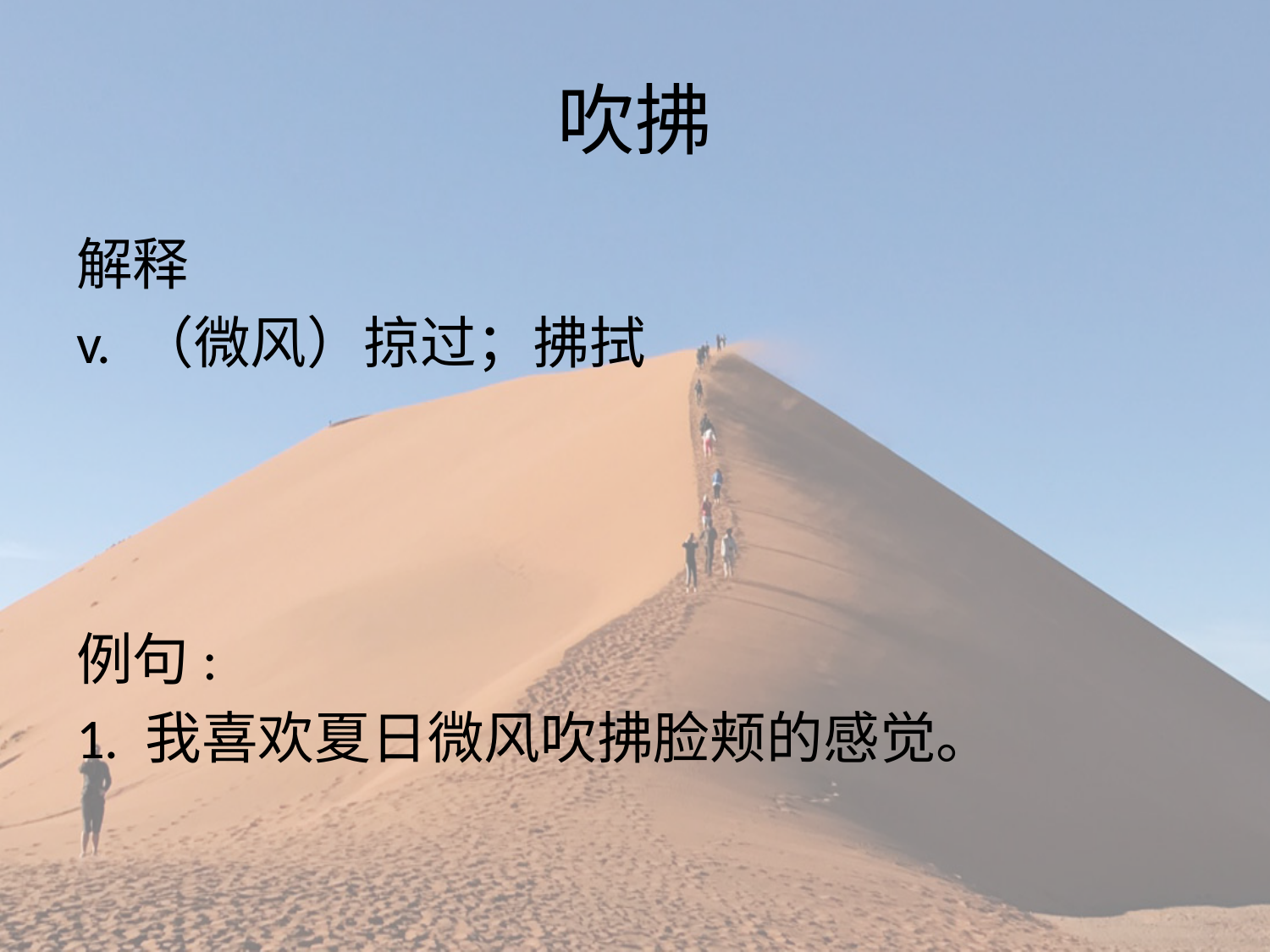

# 吹拂
解释
v. （微风）掠过；拂拭

例句:
1. 我喜欢夏日微风吹拂脸颊的感觉。